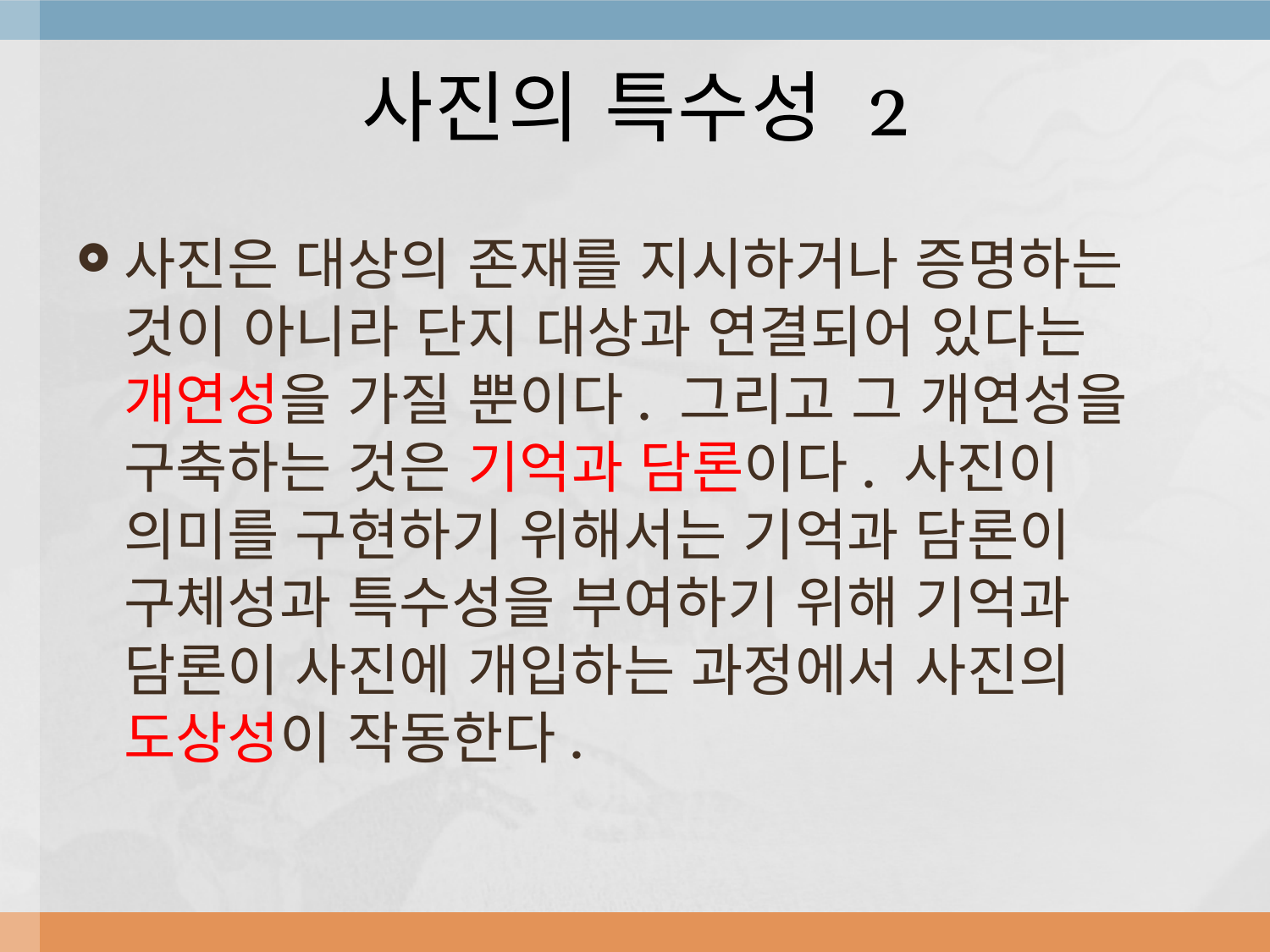

# 사진의 특수성 2
사진은 대상의 존재를 지시하거나 증명하는 것이 아니라 단지 대상과 연결되어 있다는 개연성을 가질 뿐이다. 그리고 그 개연성을 구축하는 것은 기억과 담론이다. 사진이 의미를 구현하기 위해서는 기억과 담론이 구체성과 특수성을 부여하기 위해 기억과 담론이 사진에 개입하는 과정에서 사진의 도상성이 작동한다.